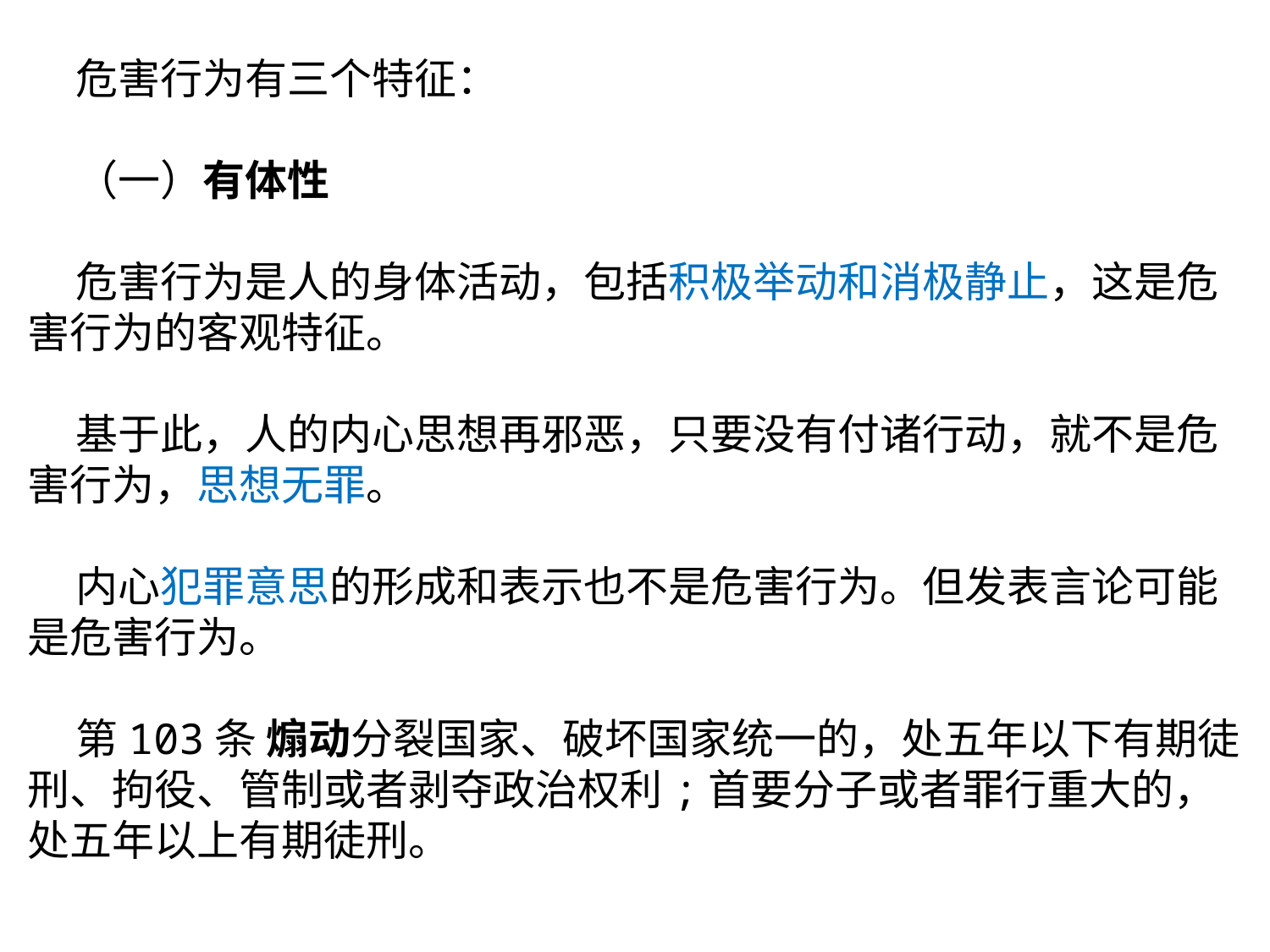

危害行为有三个特征：

    （一）有体性

    危害行为是人的身体活动，包括积极举动和消极静止，这是危害行为的客观特征。

    基于此，人的内心思想再邪恶，只要没有付诸行动，就不是危害行为，思想无罪。

    内心犯罪意思的形成和表示也不是危害行为。但发表言论可能是危害行为。

    第103条 煽动分裂国家、破坏国家统一的，处五年以下有期徒刑、拘役、管制或者剥夺政治权利;首要分子或者罪行重大的，处五年以上有期徒刑。